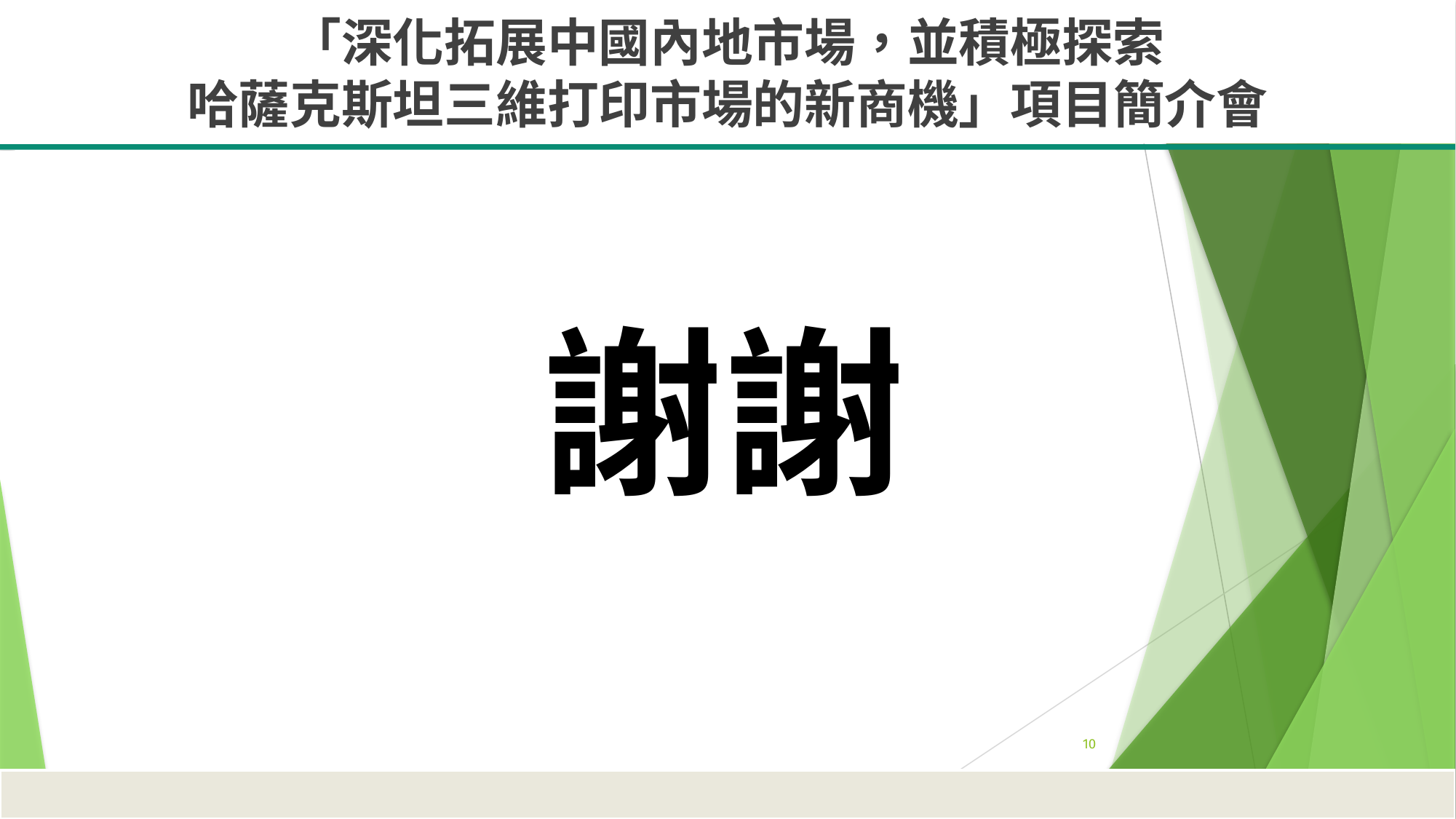

「深化拓展中國內地市場，並積極探索
哈薩克斯坦三維打印市場的新商機」項目簡介會

謝謝
10
                                                                                                                                                                   Hong Kong 3D Printing Association